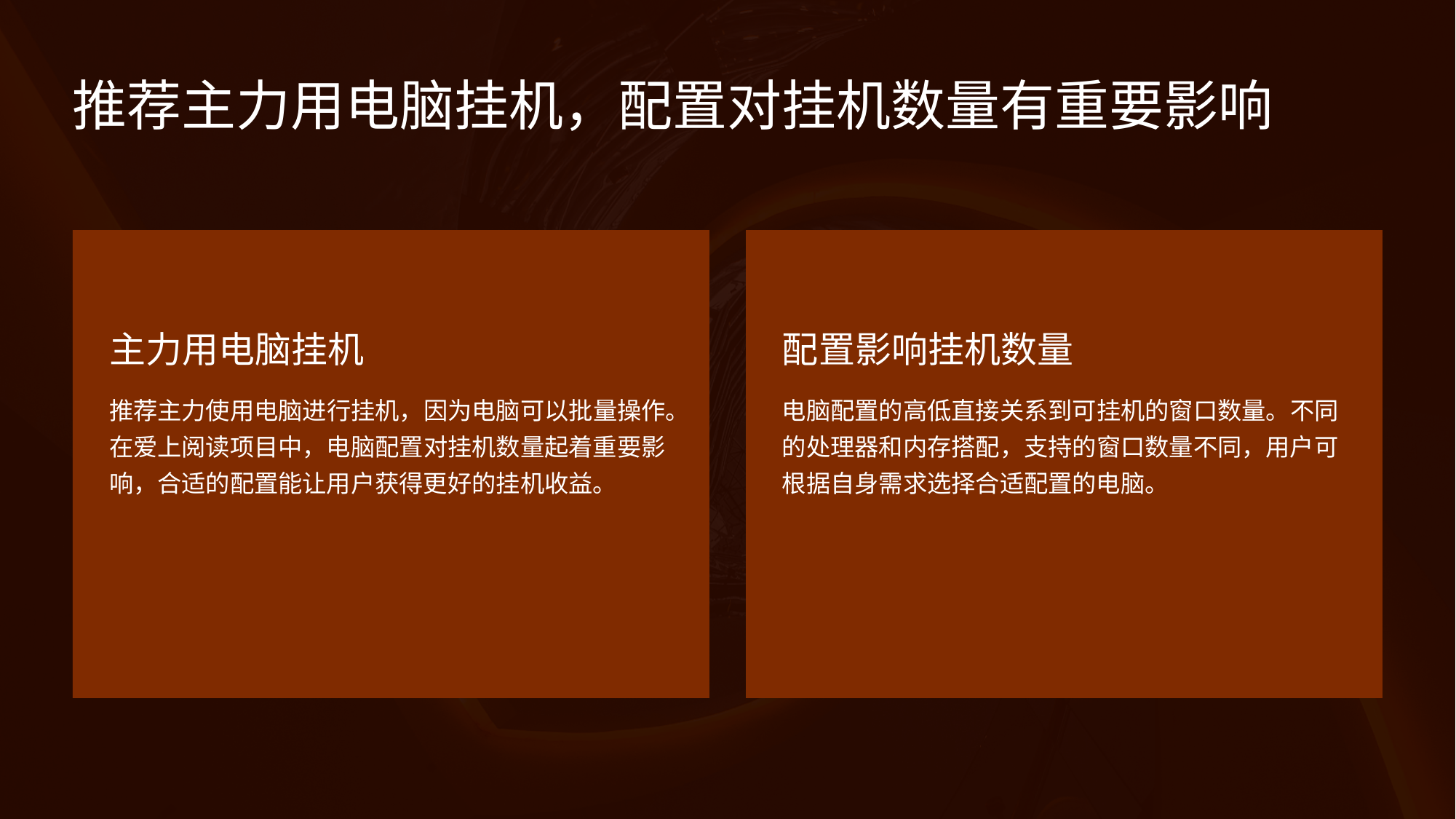

推荐主力用电脑挂机，配置对挂机数量有重要影响

主力用电脑挂机
配置影响挂机数量
推荐主力使用电脑进行挂机，因为电脑可以批量操作。在爱上阅读项目中，电脑配置对挂机数量起着重要影响，合适的配置能让用户获得更好的挂机收益。
电脑配置的高低直接关系到可挂机的窗口数量。不同的处理器和内存搭配，支持的窗口数量不同，用户可根据自身需求选择合适配置的电脑。